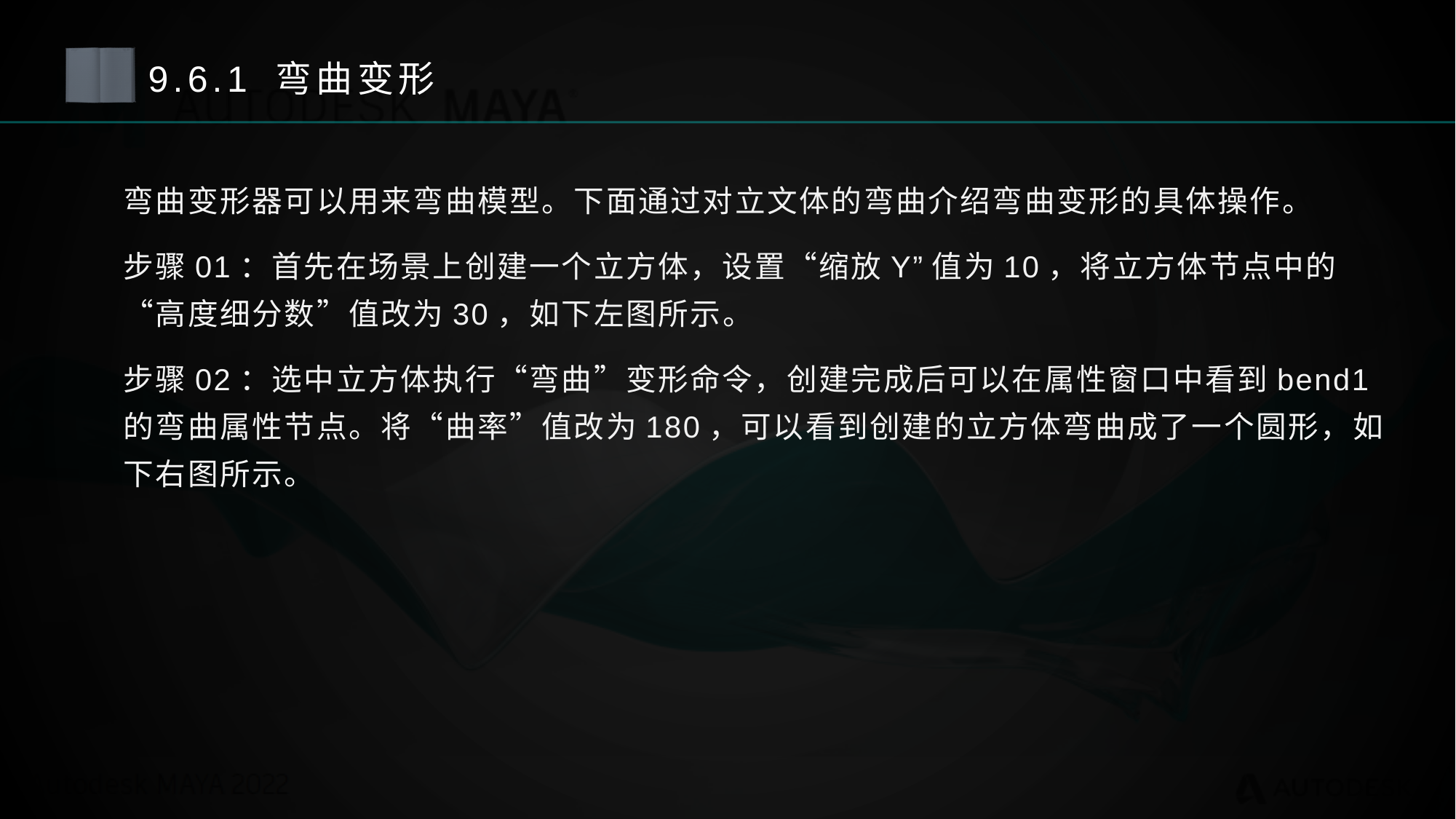

9.6.1 弯曲变形
弯曲变形器可以用来弯曲模型。下面通过对立文体的弯曲介绍弯曲变形的具体操作。
步骤01：首先在场景上创建一个立方体，设置“缩放Y”值为10，将立方体节点中的“高度细分数”值改为30，如下左图所示。
步骤02：选中立方体执行“弯曲”变形命令，创建完成后可以在属性窗口中看到bend1的弯曲属性节点。将“曲率”值改为180，可以看到创建的立方体弯曲成了一个圆形，如下右图所示。